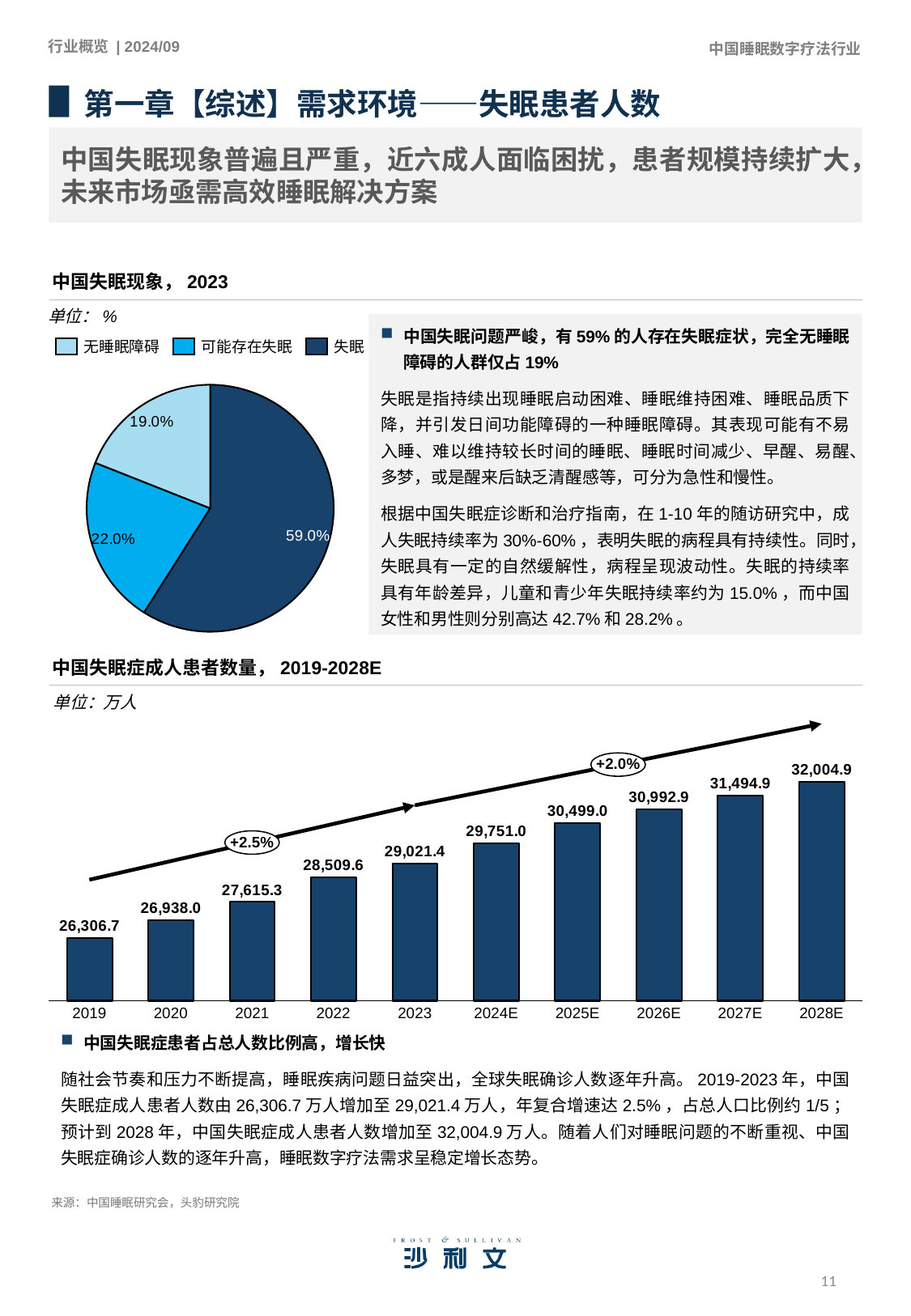

第一章【综述】需求环境——失眠患者人数

中国失眠现象普遍且严重，近六成人面临困扰，患者规模持续扩大，未来市场亟需高效睡眠解决方案
中国失眠现象，2023
单位：%
中国失眠问题严峻，有59%的人存在失眠症状，完全无睡眠障碍的人群仅占19%
失眠是指持续出现睡眠启动困难、睡眠维持困难、睡眠品质下降，并引发日间功能障碍的一种睡眠障碍。其表现可能有不易入睡、难以维持较长时间的睡眠、睡眠时间减少、早醒、易醒、多梦，或是醒来后缺乏清醒感等，可分为急性和慢性。
根据中国失眠症诊断和治疗指南，在1-10年的随访研究中，成人失眠持续率为30%-60%，表明失眠的病程具有持续性。同时，失眠具有一定的自然缓解性，病程呈现波动性。失眠的持续率具有年龄差异，儿童和青少年失眠持续率约为15.0%，而中国女性和男性则分别高达42.7%和28.2%。

无睡眠障碍
可能存在失眠
失眠

### Chart

| Category |  |
|---|---|
中国失眠症成人患者数量，2019-2028E
单位：万人

### Chart

| Category |  |
|---|---|
+2.0%
+2.5%
2019
2020
2021
2022
2023
2024E
2025E
2026E
2027E
2028E
中国失眠症患者占总人数比例高，增长快
随社会节奏和压力不断提高，睡眠疾病问题日益突出，全球失眠确诊人数逐年升高。2019-2023年，中国失眠症成人患者人数由26,306.7万人增加至29,021.4万人，年复合增速达2.5%，占总人口比例约1/5；预计到2028年，中国失眠症成人患者人数增加至32,004.9万人。随着人们对睡眠问题的不断重视、中国失眠症确诊人数的逐年升高，睡眠数字疗法需求呈稳定增长态势。
来源：中国睡眠研究会，头豹研究院